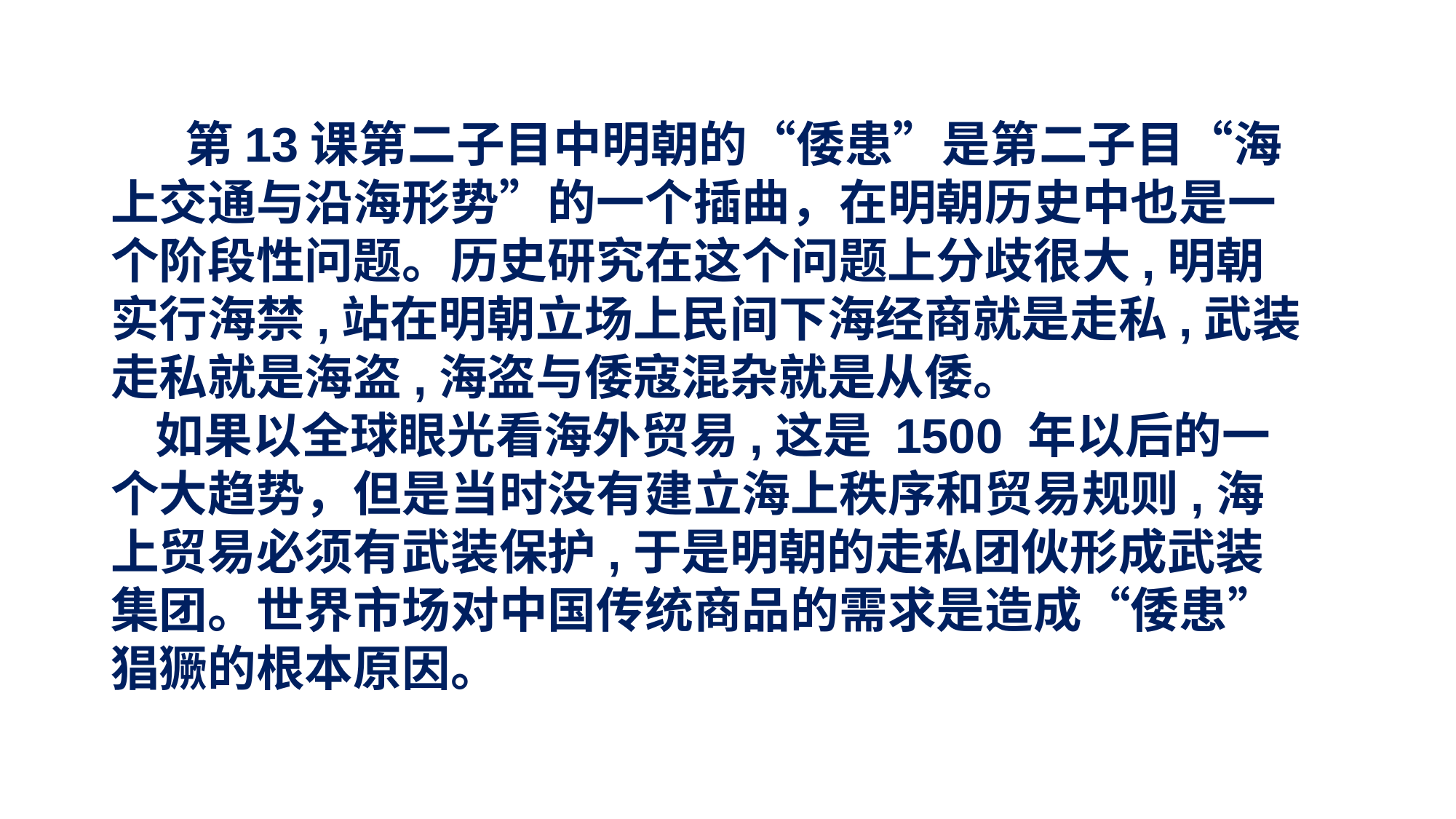

第13课第二子目中明朝的“倭患”是第二子目“海上交通与沿海形势”的一个插曲，在明朝历史中也是一个阶段性问题。历史研究在这个问题上分歧很大,明朝实行海禁,站在明朝立场上民间下海经商就是走私,武装走私就是海盗,海盗与倭寇混杂就是从倭。
   如果以全球眼光看海外贸易,这是 1500 年以后的一个大趋势，但是当时没有建立海上秩序和贸易规则,海上贸易必须有武装保护,于是明朝的走私团伙形成武装集团。世界市场对中国传统商品的需求是造成“倭患”猖獗的根本原因。

8